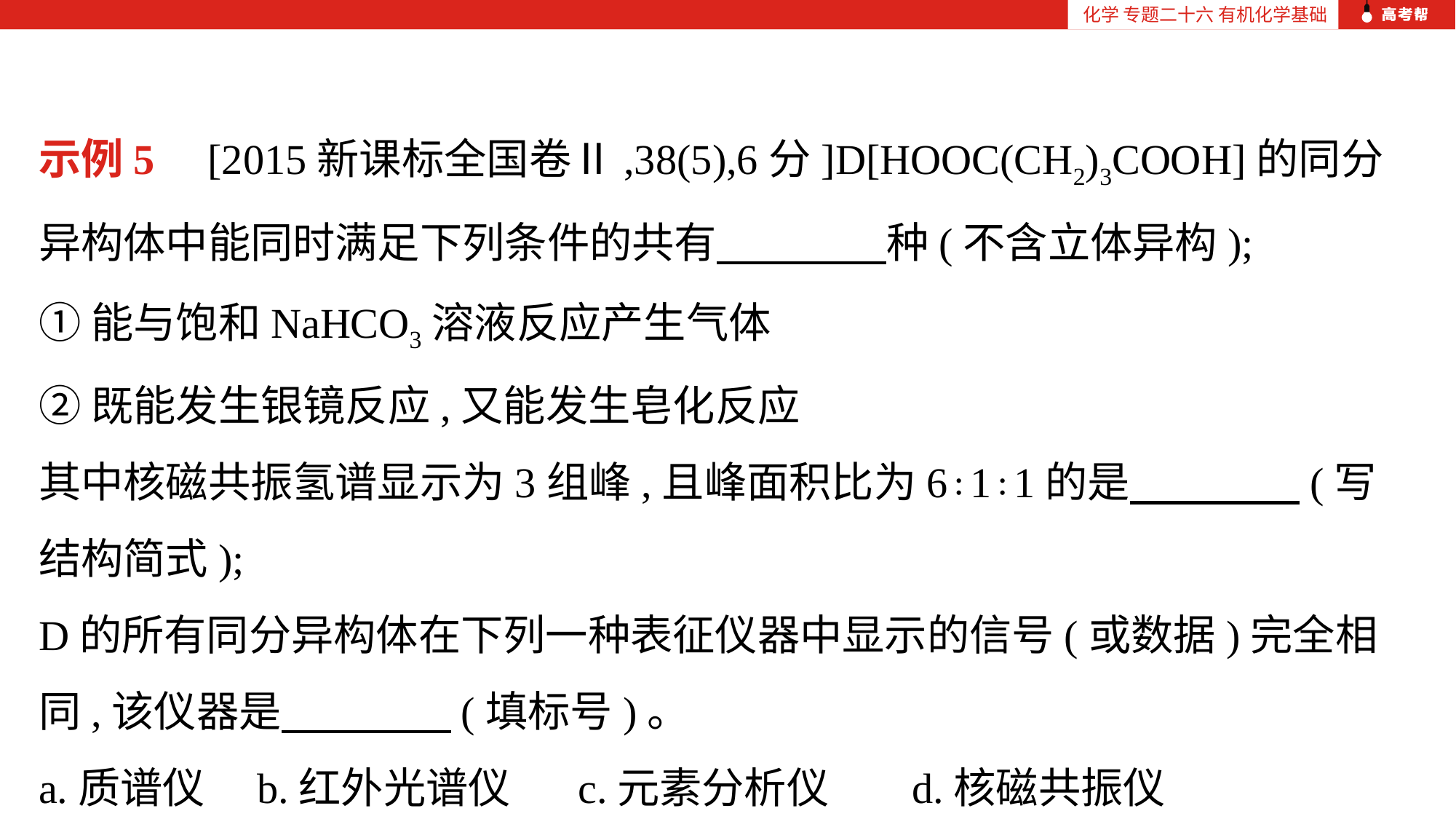

化学 专题二十六 有机化学基础

示例5     [2015新课标全国卷Ⅱ,38(5),6分]D[HOOC(CH2)3COOH]的同分异构体中能同时满足下列条件的共有　　　　种(不含立体异构);
①能与饱和NaHCO3溶液反应产生气体
②既能发生银镜反应,又能发生皂化反应
其中核磁共振氢谱显示为3组峰,且峰面积比为6∶1∶1的是　　　　(写结构简式);
D的所有同分异构体在下列一种表征仪器中显示的信号(或数据)完全相同,该仪器是　　　　(填标号)。
a.质谱仪	b.红外光谱仪      c.元素分析仪	d.核磁共振仪